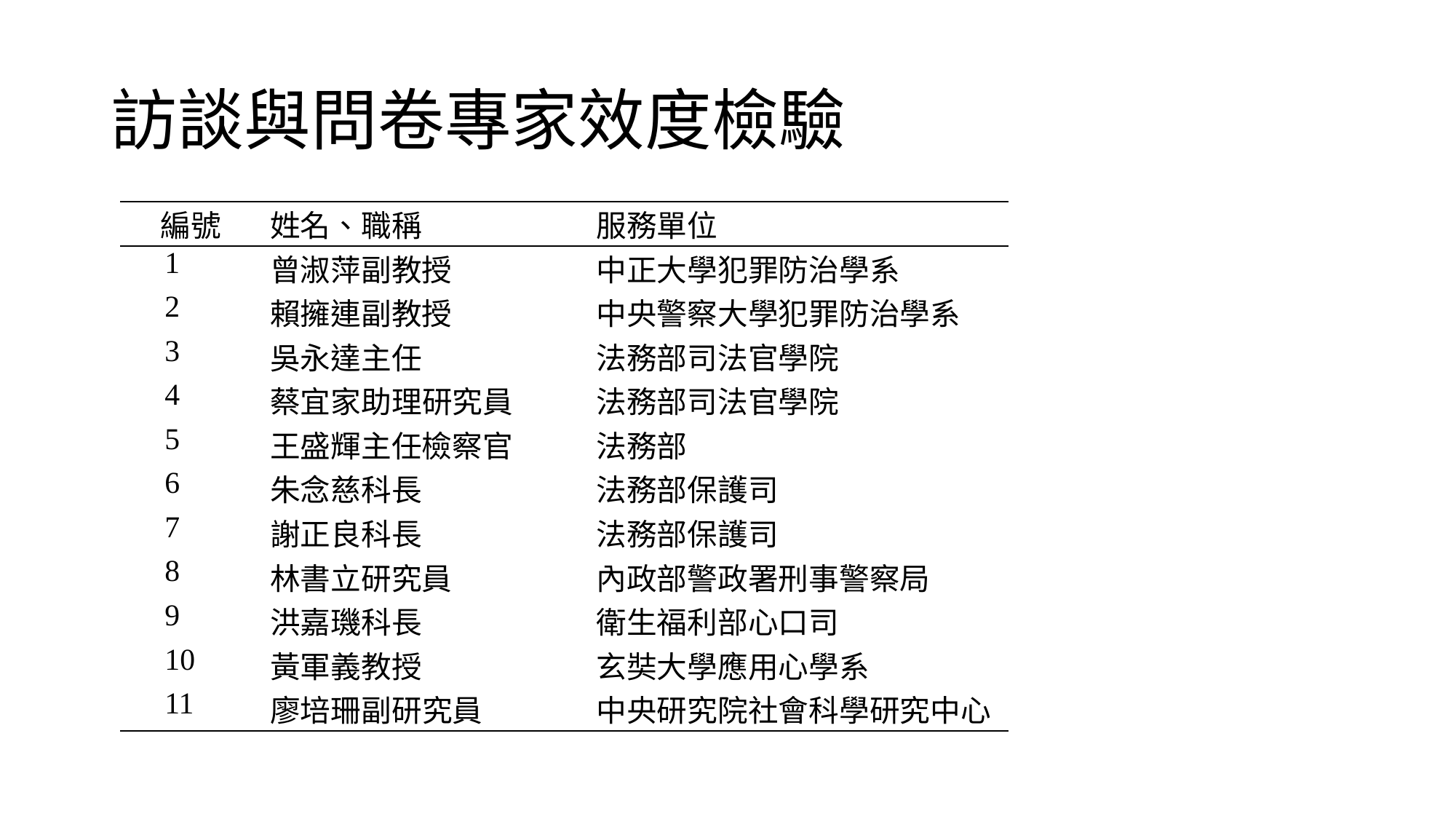

# 訪談與問卷專家效度檢驗
| 編號 | 姓名、職稱 | 服務單位 |
| --- | --- | --- |
| 1 | 曾淑萍副教授 | 中正大學犯罪防治學系 |
| 2 | 賴擁連副教授 | 中央警察大學犯罪防治學系 |
| 3 | 吳永達主任 | 法務部司法官學院 |
| 4 | 蔡宜家助理研究員 | 法務部司法官學院 |
| 5 | 王盛輝主任檢察官 | 法務部 |
| 6 | 朱念慈科長 | 法務部保護司 |
| 7 | 謝正良科長 | 法務部保護司 |
| 8 | 林書立研究員 | 內政部警政署刑事警察局 |
| 9 | 洪嘉璣科長 | 衛生福利部心口司 |
| 10 | 黃軍義教授 | 玄奘大學應用心學系 |
| 11 | 廖培珊副研究員 | 中央研究院社會科學研究中心 |